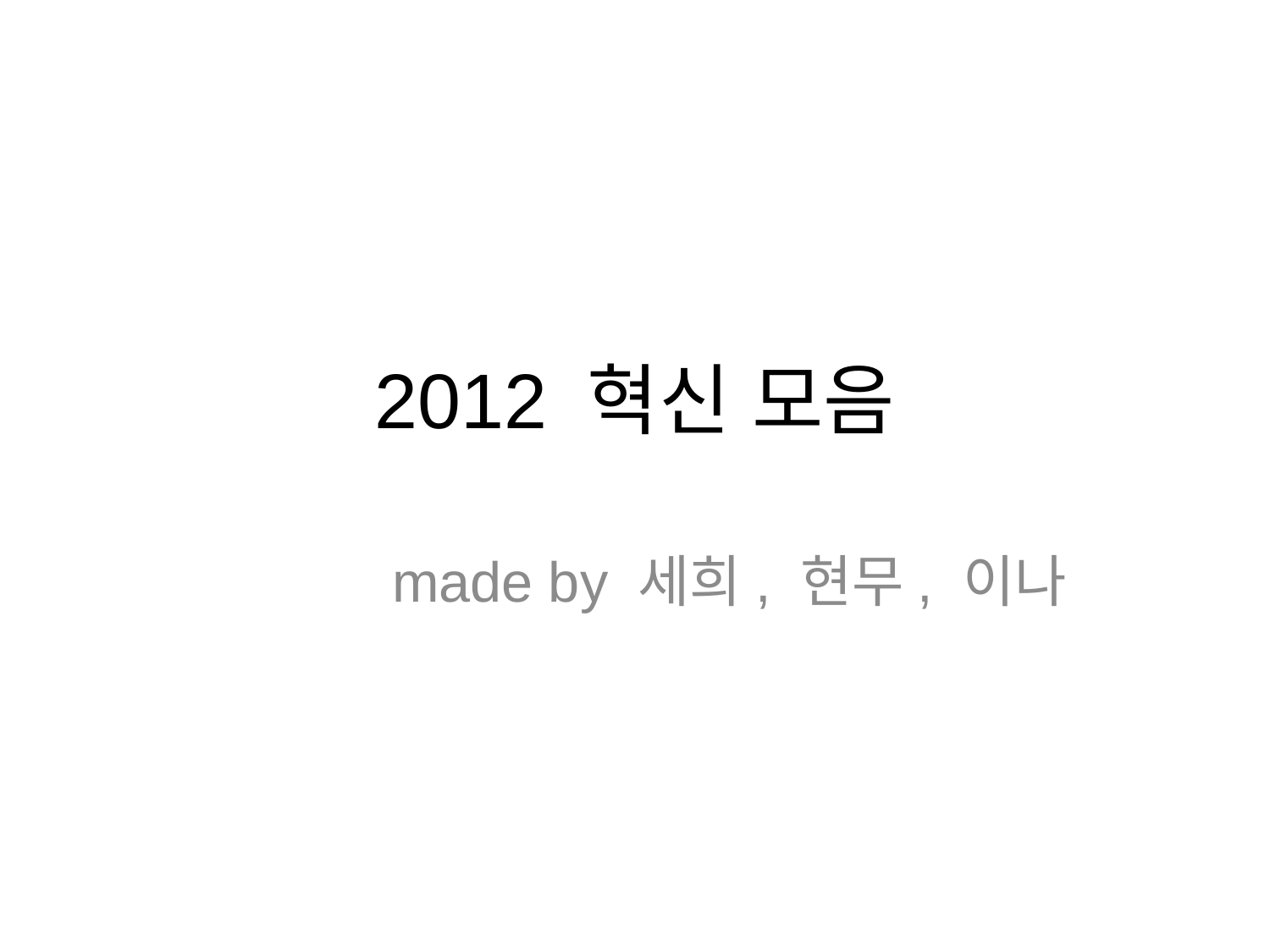

# 2012 혁신 모음
 made by 세희, 현무, 이나